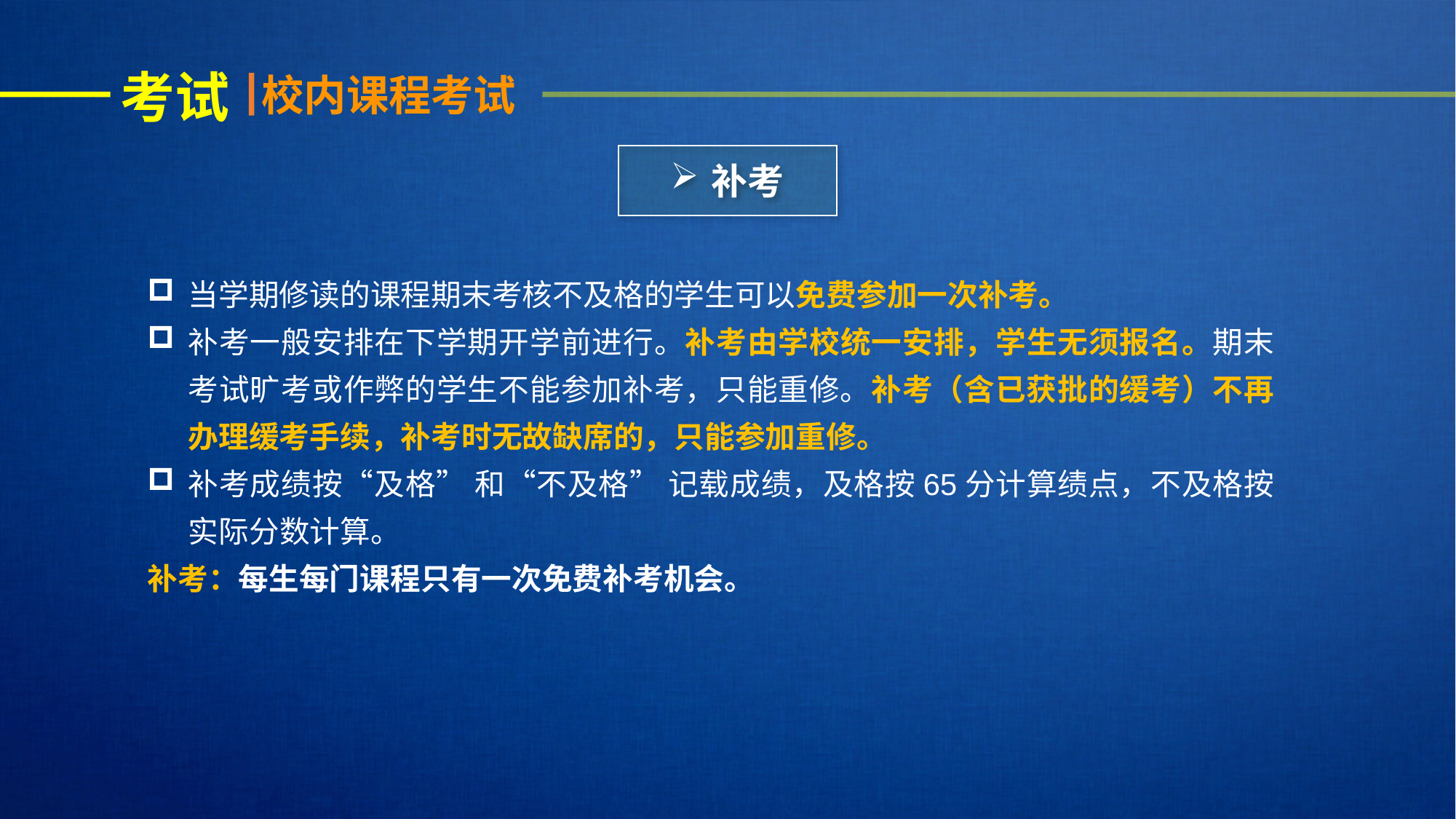

考试
校内课程考试

补考
当学期修读的课程期末考核不及格的学生可以免费参加一次补考。
补考一般安排在下学期开学前进行。补考由学校统一安排，学生无须报名。期末考试旷考或作弊的学生不能参加补考，只能重修。补考（含已获批的缓考）不再办理缓考手续，补考时无故缺席的，只能参加重修。
补考成绩按“及格” 和“不及格” 记载成绩，及格按65分计算绩点，不及格按实际分数计算。
补考：每生每门课程只有一次免费补考机会。